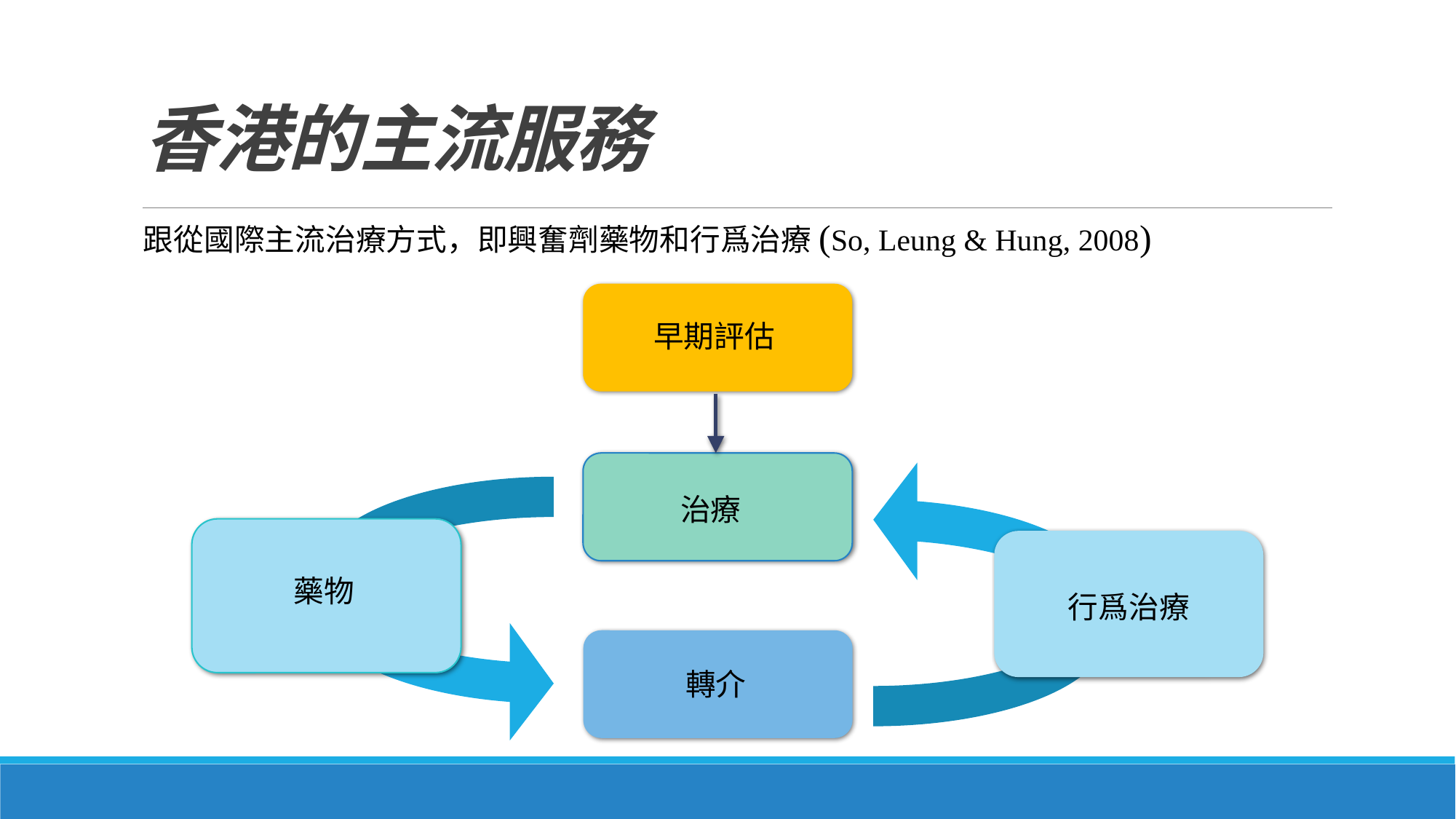

# 香港的主流服務
跟從國際主流治療方式，即興奮劑藥物和行爲治療(So, Leung & Hung, 2008)

早期評估

治療

藥物
行爲治療
轉介